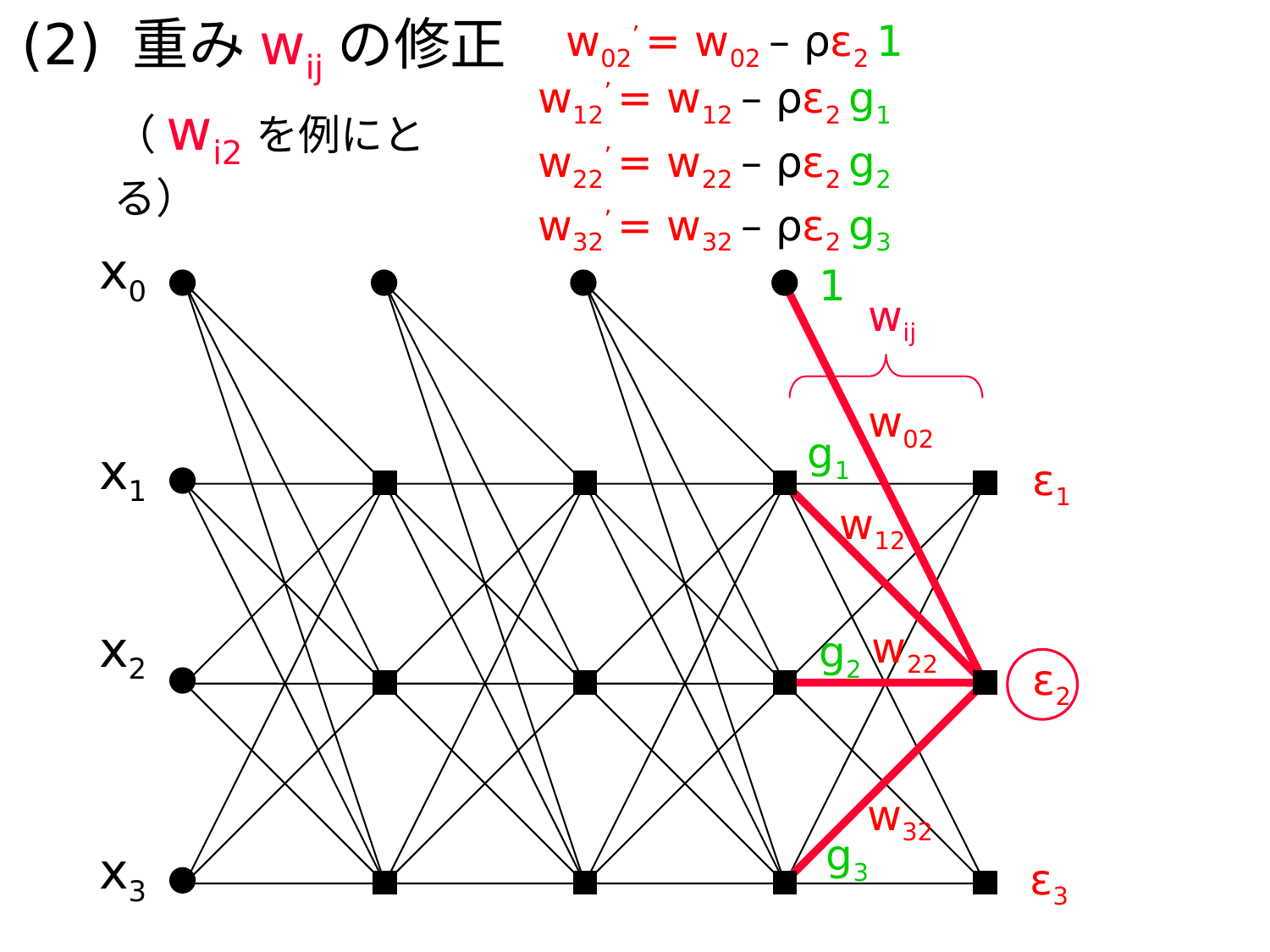

w02’ = w02 – ρε2 1
(2) 重みwijの修正
w12’ = w12 – ρε2 g1
（wi2を例にとる）
w22’ = w22 – ρε2 g2
w32’ = w32 – ρε2 g3
x0
 1

wij
w02
g1
x1
ε1

w12
x2
w22
g2
ε2

w32
g3
x3

ε3

4